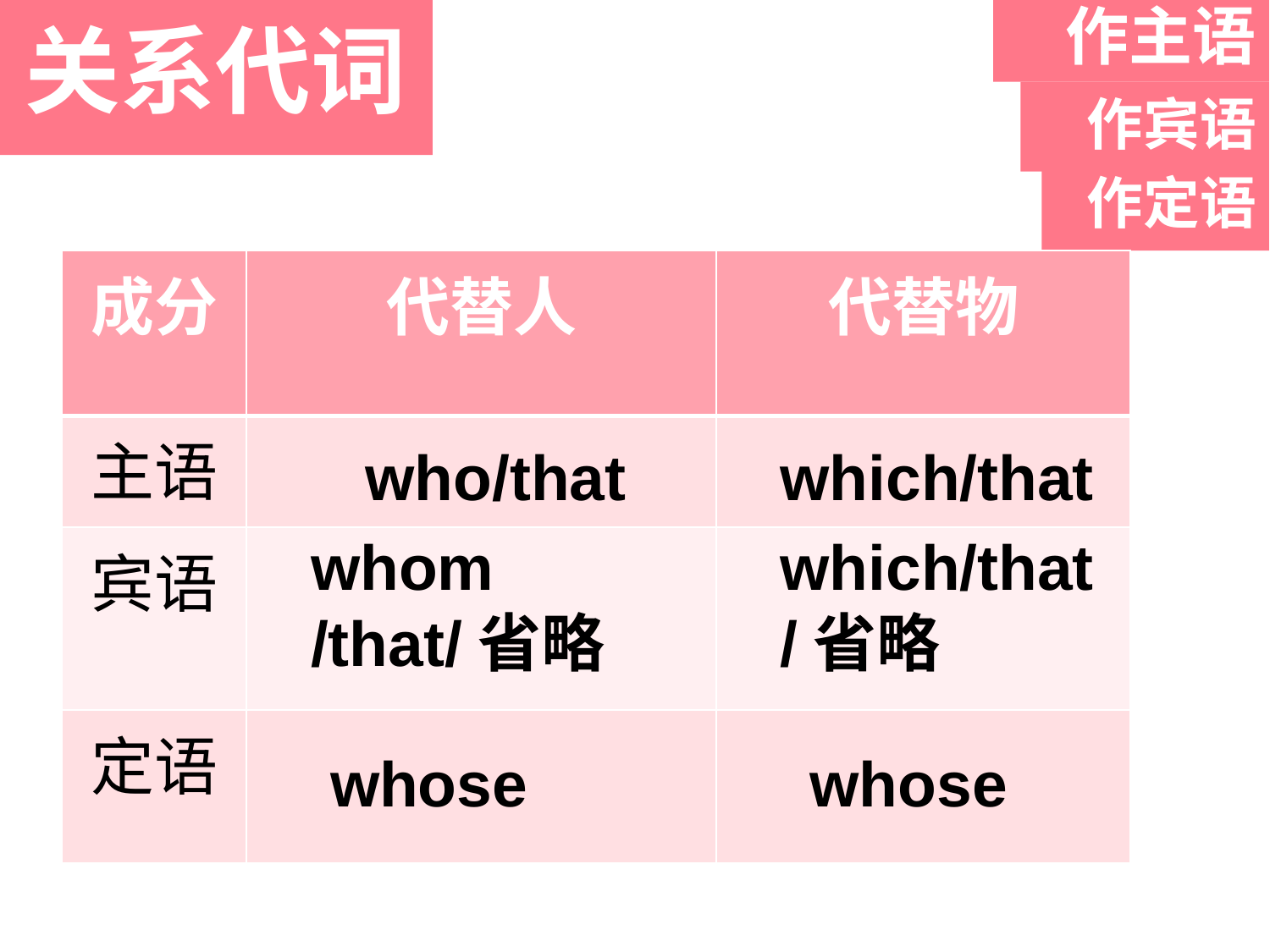

# 关系代词
作主语
作宾语
作定语
| 成分 | 代替人 | 代替物 |
| --- | --- | --- |
| 主语 |  |  |
| 宾语 |  |  |
| 定语 |  |  |
who/that
which/that
whom
/that/省略
which/that
/省略
whose
whose